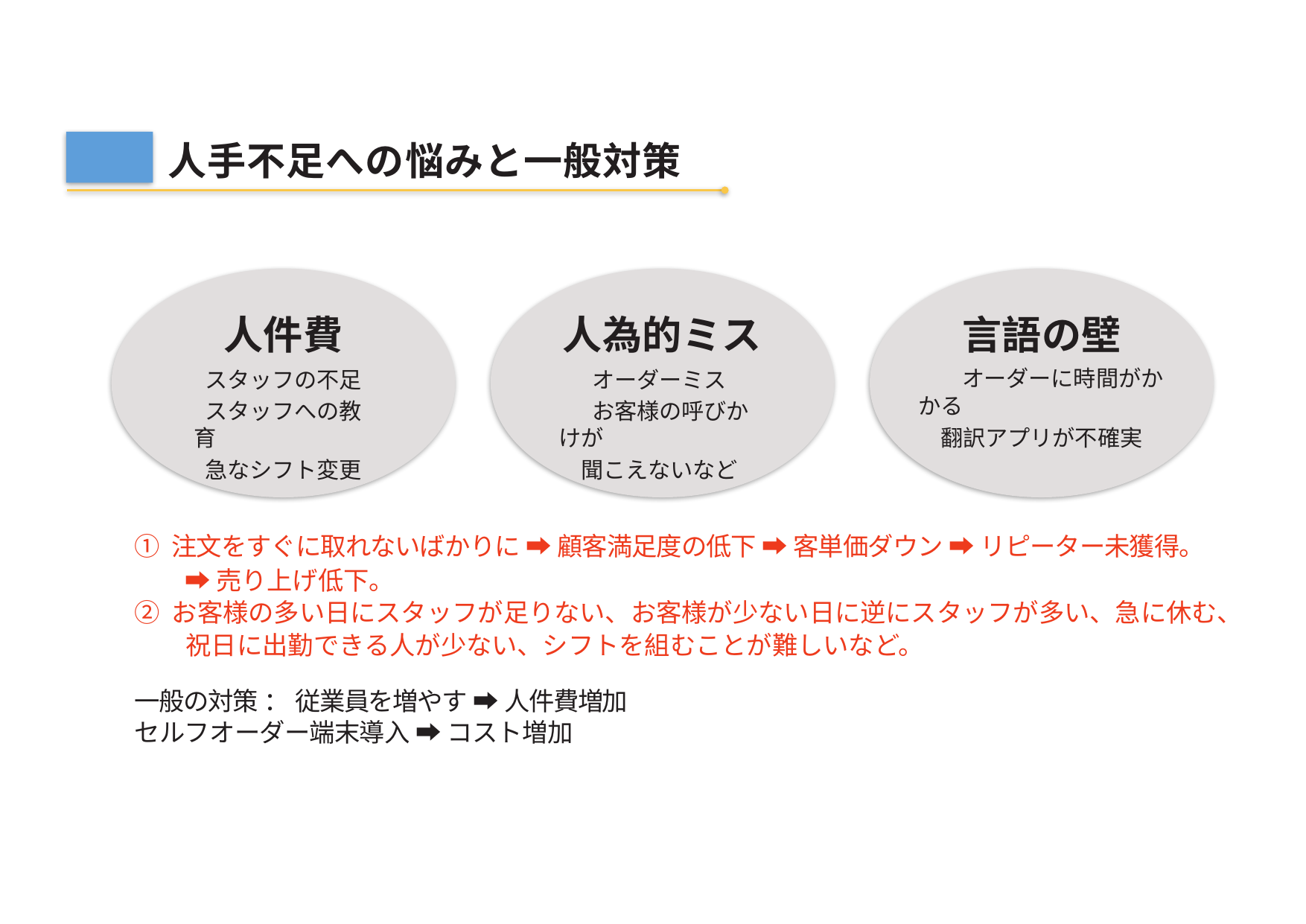

人手不足への悩みと一般対策

人件費

スタッフの不足
スタッフへの教育
急なシフト変更
人為的ミス

オーダーミス
お客様の呼びかけが
聞こえないなど
言語の壁

オーダーに時間がかかる
翻訳アプリが不確実
① 注文をすぐに取れないばかりに ➡ 顧客満足度の低下 ➡ 客単価ダウン ➡ リピーター未獲得。
　　➡ 売り上げ低下。
② お客様の多い日にスタッフが足りない、お客様が少ない日に逆にスタッフが多い、急に休む、
　　祝日に出勤できる人が少ない、シフトを組むことが難しいなど。

一般の対策 ： 従業員を増やす ➡ 人件費増加
セルフオーダー端末導入 ➡ コスト増加